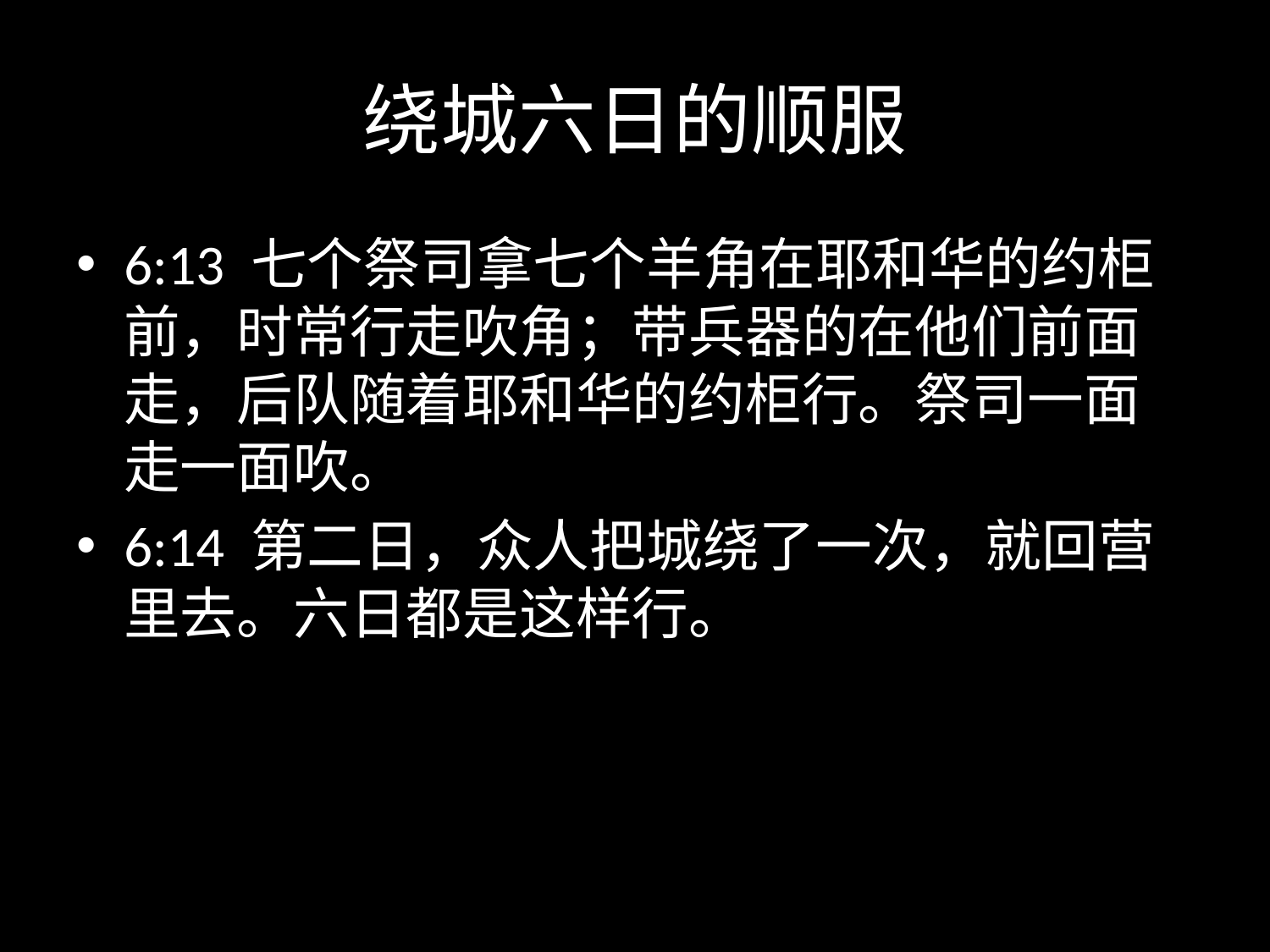

# 绕城六日的顺服
6:13 七个祭司拿七个羊角在耶和华的约柜前，时常行走吹角；带兵器的在他们前面走，后队随着耶和华的约柜行。祭司一面走一面吹。
6:14 第二日，众人把城绕了一次，就回营里去。六日都是这样行。